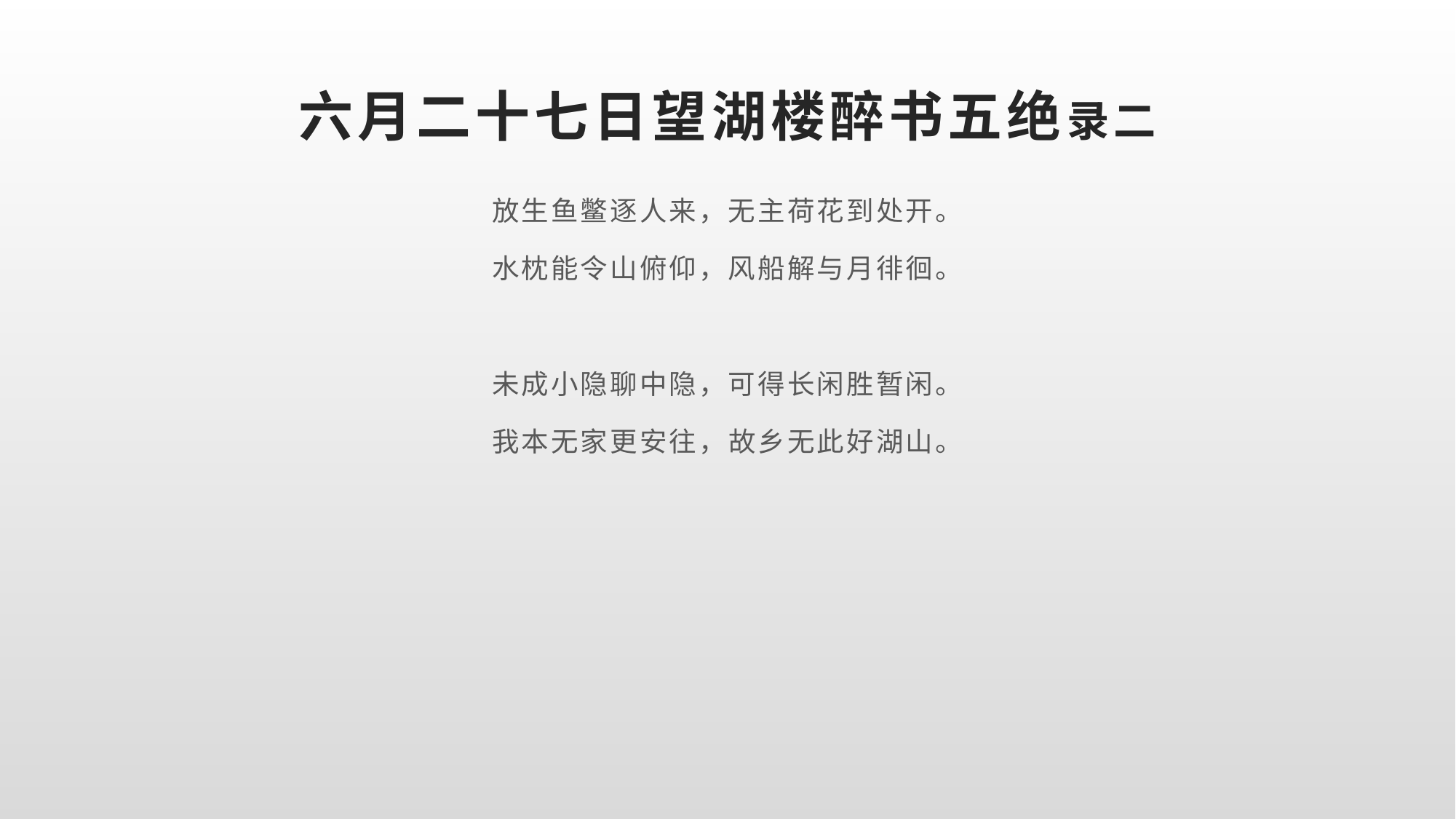

# 六月二十七日望湖楼醉书五绝录二
放生鱼鳖逐人来，无主荷花到处开。
水枕能令山俯仰，风船解与月徘徊。

未成小隐聊中隐，可得长闲胜暂闲。
我本无家更安往，故乡无此好湖山。